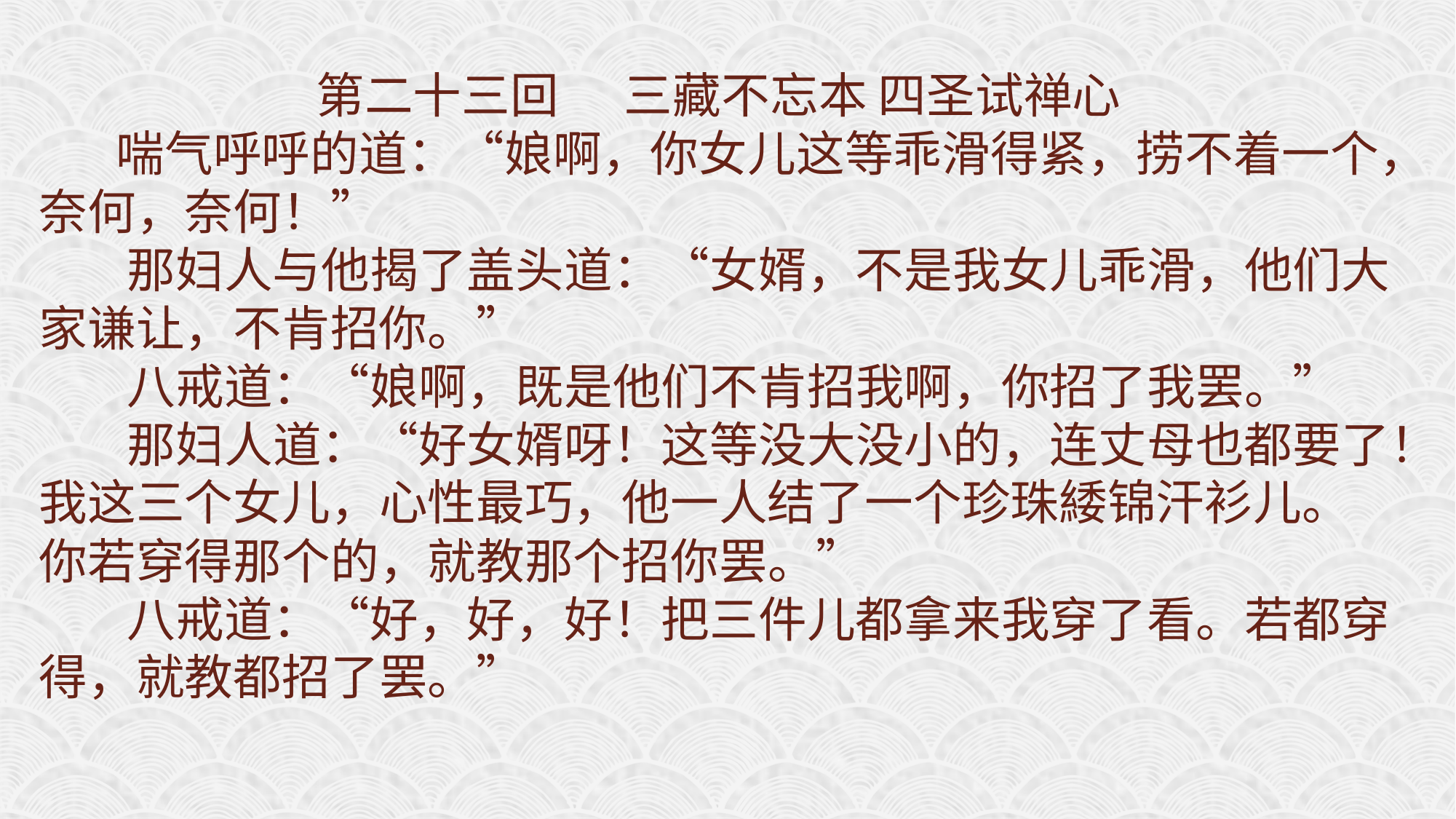

第二十三回      三藏不忘本 四圣试禅心
      喘气呼呼的道：“娘啊，你女儿这等乖滑得紧，捞不着一个，奈何，奈何！”
       那妇人与他揭了盖头道：“女婿，不是我女儿乖滑，他们大家谦让，不肯招你。”
       八戒道：“娘啊，既是他们不肯招我啊，你招了我罢。”
       那妇人道：“好女婿呀！这等没大没小的，连丈母也都要了！我这三个女儿，心性最巧，他一人结了一个珍珠緌锦汗衫儿。你若穿得那个的，就教那个招你罢。”
       八戒道：“好，好，好！把三件儿都拿来我穿了看。若都穿得，就教都招了罢。”